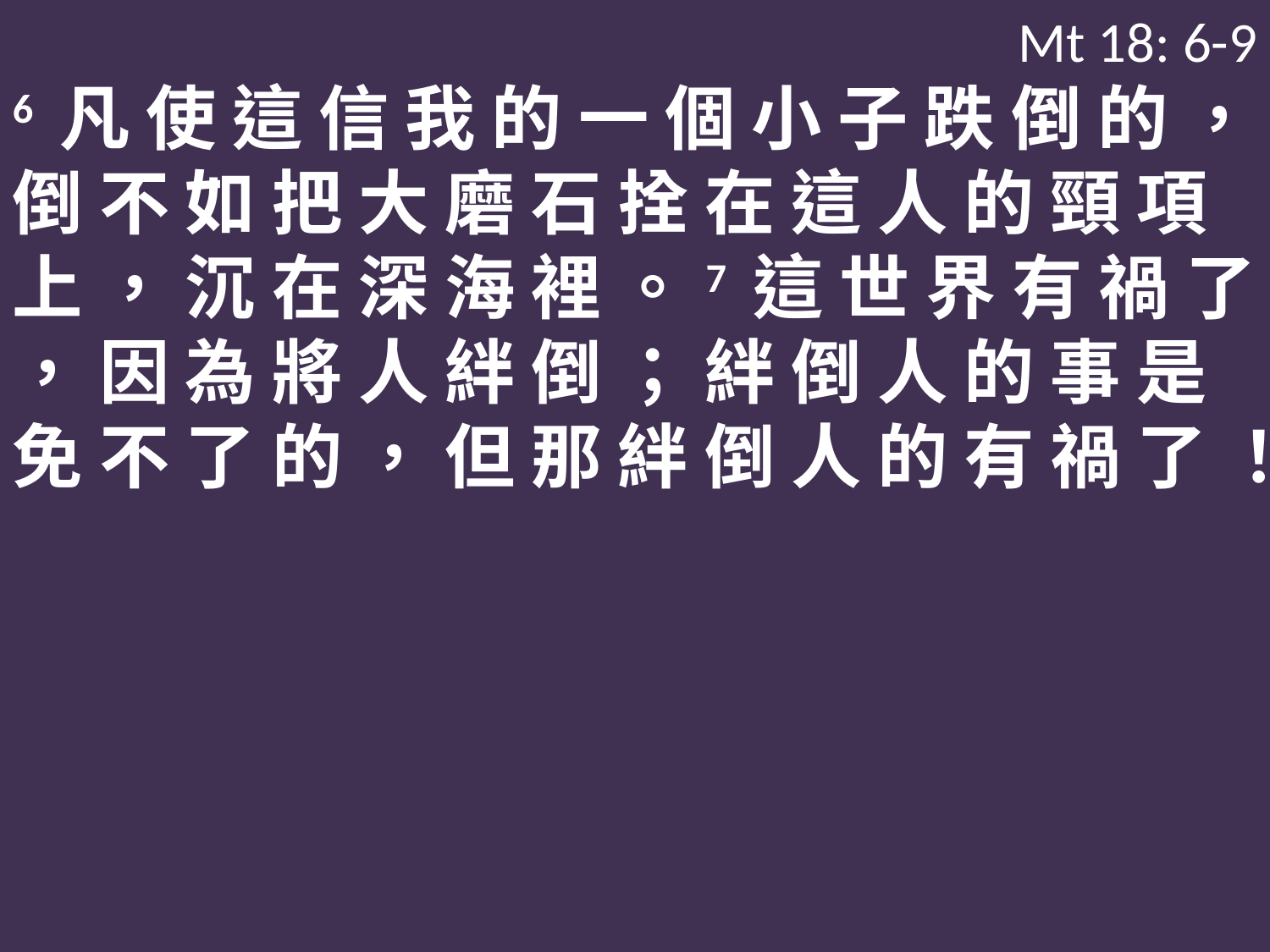

Mt 18: 6-9
6 凡 使 這 信 我 的 一 個 小 子 跌 倒 的 ， 倒 不 如 把 大 磨 石 拴 在 這 人 的 頸 項 上 ， 沉 在 深 海 裡 。7 這 世 界 有 禍 了 ， 因 為 將 人 絆 倒 ； 絆 倒 人 的 事 是 免 不 了 的 ， 但 那 絆 倒 人 的 有 禍 了 ！